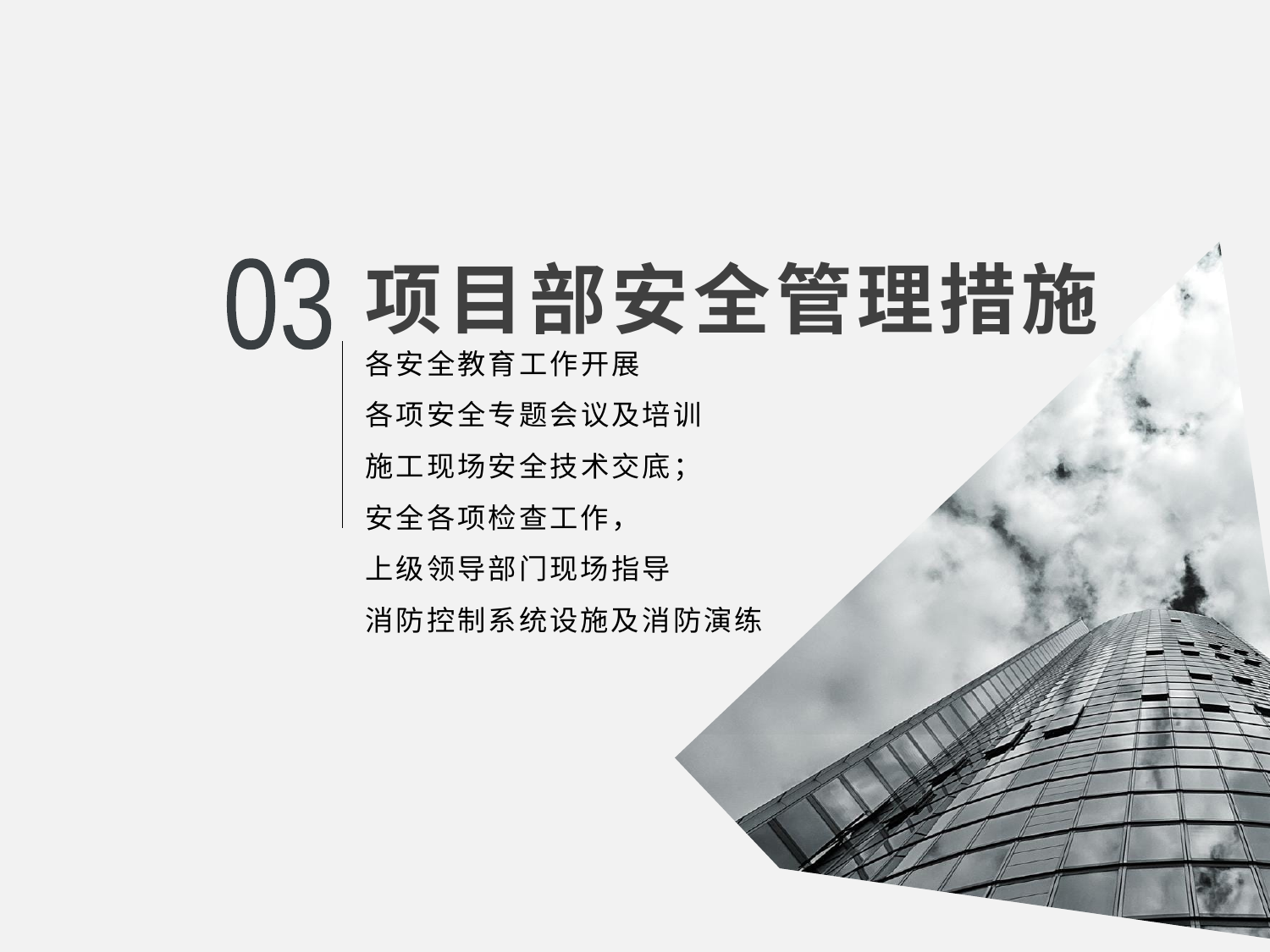

# 项目部安全管理措施
03
各安全教育工作开展
各项安全专题会议及培训
施工现场安全技术交底；
安全各项检查工作，
上级领导部门现场指导
消防控制系统设施及消防演练